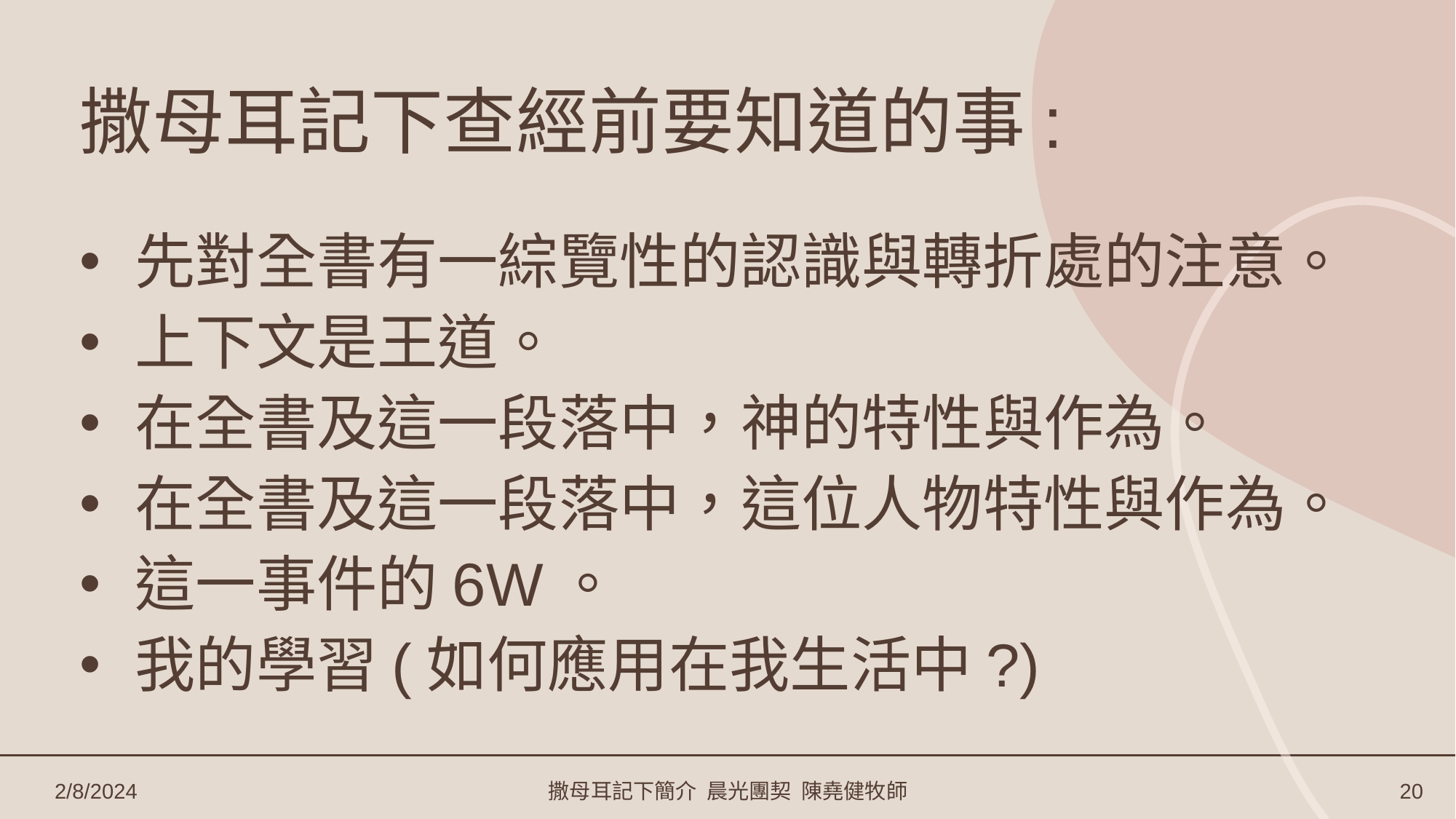

# 撒母耳記下查經前要知道的事:
 先對全書有一綜覽性的認識與轉折處的注意。
 上下文是王道。
 在全書及這一段落中，神的特性與作為。
 在全書及這一段落中，這位人物特性與作為。
 這一事件的6W。
 我的學習(如何應用在我生活中?)
2/8/2024
撒母耳記下簡介  晨光團契  陳堯健牧師
20